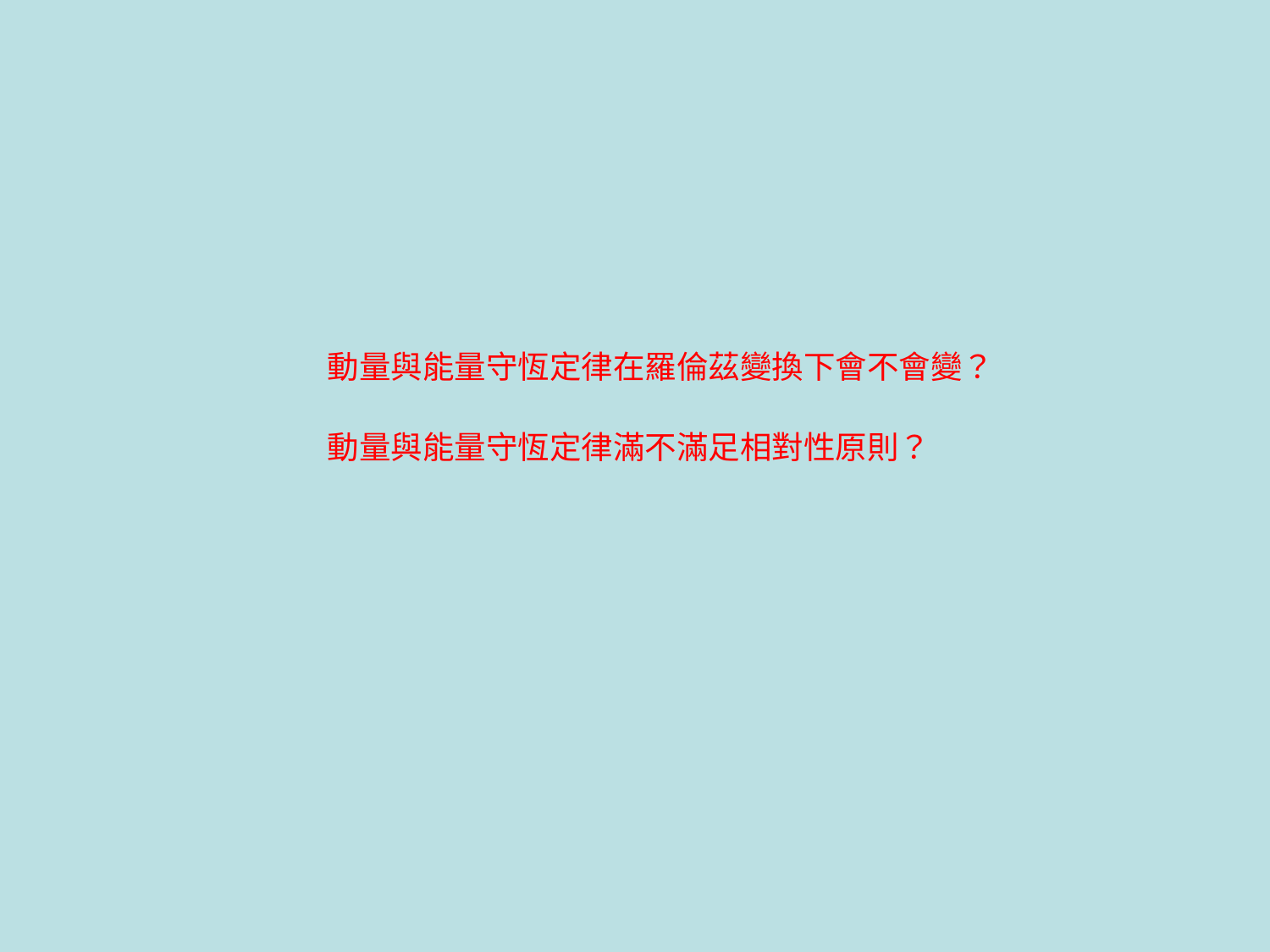

動量與能量守恆定律在羅倫茲變換下會不會變？
動量與能量守恆定律滿不滿足相對性原則？